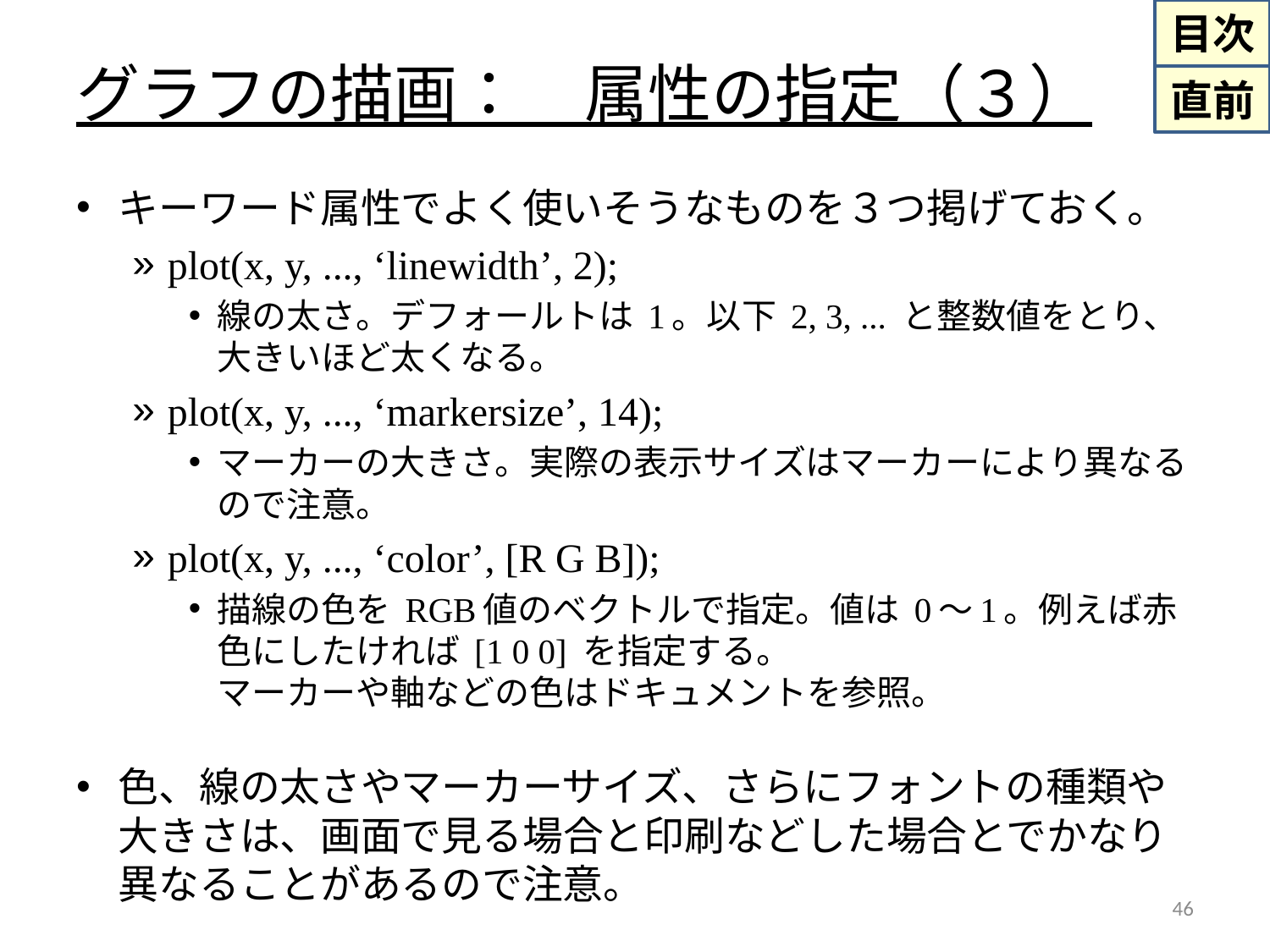

# グラフの描画：　属性の指定（３）
キーワード属性でよく使いそうなものを３つ掲げておく。
plot(x, y, ..., ‘linewidth’, 2);
線の太さ。デフォールトは 1。以下 2, 3, ... と整数値をとり、大きいほど太くなる。
plot(x, y, ..., ‘markersize’, 14);
マーカーの大きさ。実際の表示サイズはマーカーにより異なるので注意。
plot(x, y, ..., ‘color’, [R G B]);
描線の色を RGB値のベクトルで指定。値は 0～1。例えば赤色にしたければ [1 0 0] を指定する。
マーカーや軸などの色はドキュメントを参照。
色、線の太さやマーカーサイズ、さらにフォントの種類や大きさは、画面で見る場合と印刷などした場合とでかなり異なることがあるので注意。
46